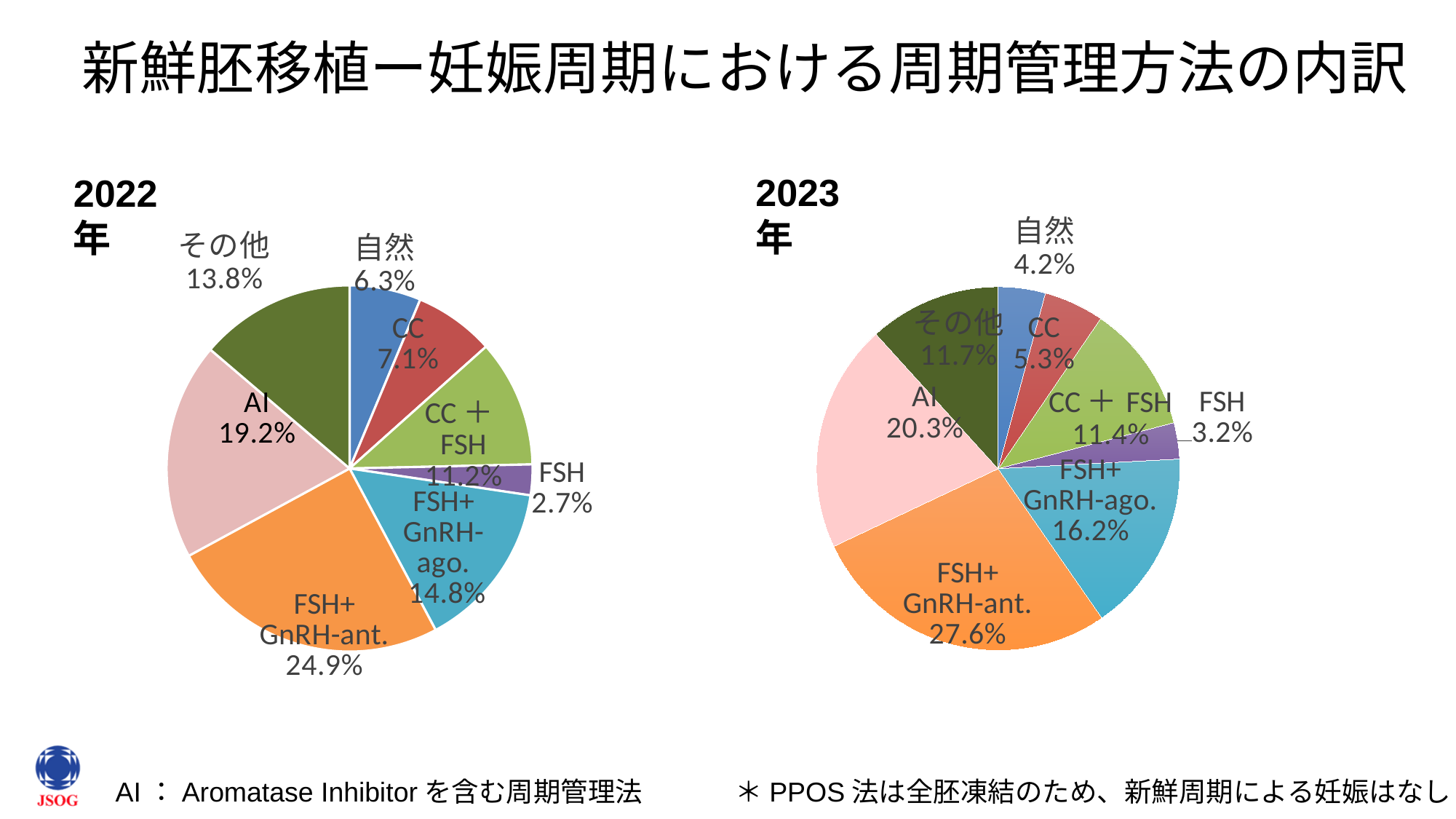

新鮮胚移植ー妊娠周期における周期管理方法の内訳

### Chart

| Category |
|---|
2023年
2022年

### Chart

| Category |  |
|---|---|
| 自然 | 433.0 |
| CC | 487.0 |
| CC＋FSH | 771.0 |
| FSH | 186.0 |
| FSH＋Ago. | 1019.0 |
| FSH＋Ant. | 1707.0 |
| PPOS | 0.0 |
| AI | 1315.0 |
| その他 | 944.0 |

### Chart

| Category |  |
|---|---|
| 自然 | 239.0 |
| CC | 305.0 |
| CC＋FSH | 650.0 |
| FSH | 184.0 |
| FSH＋Ago. | 922.0 |
| FSH＋Ant. | 1577.0 |
| AI | 1158.0 |
| その他 | 669.0 |
AI：Aromatase Inhibitorを含む周期管理法               ＊PPOS法は全胚凍結のため、新鮮周期による妊娠はなし